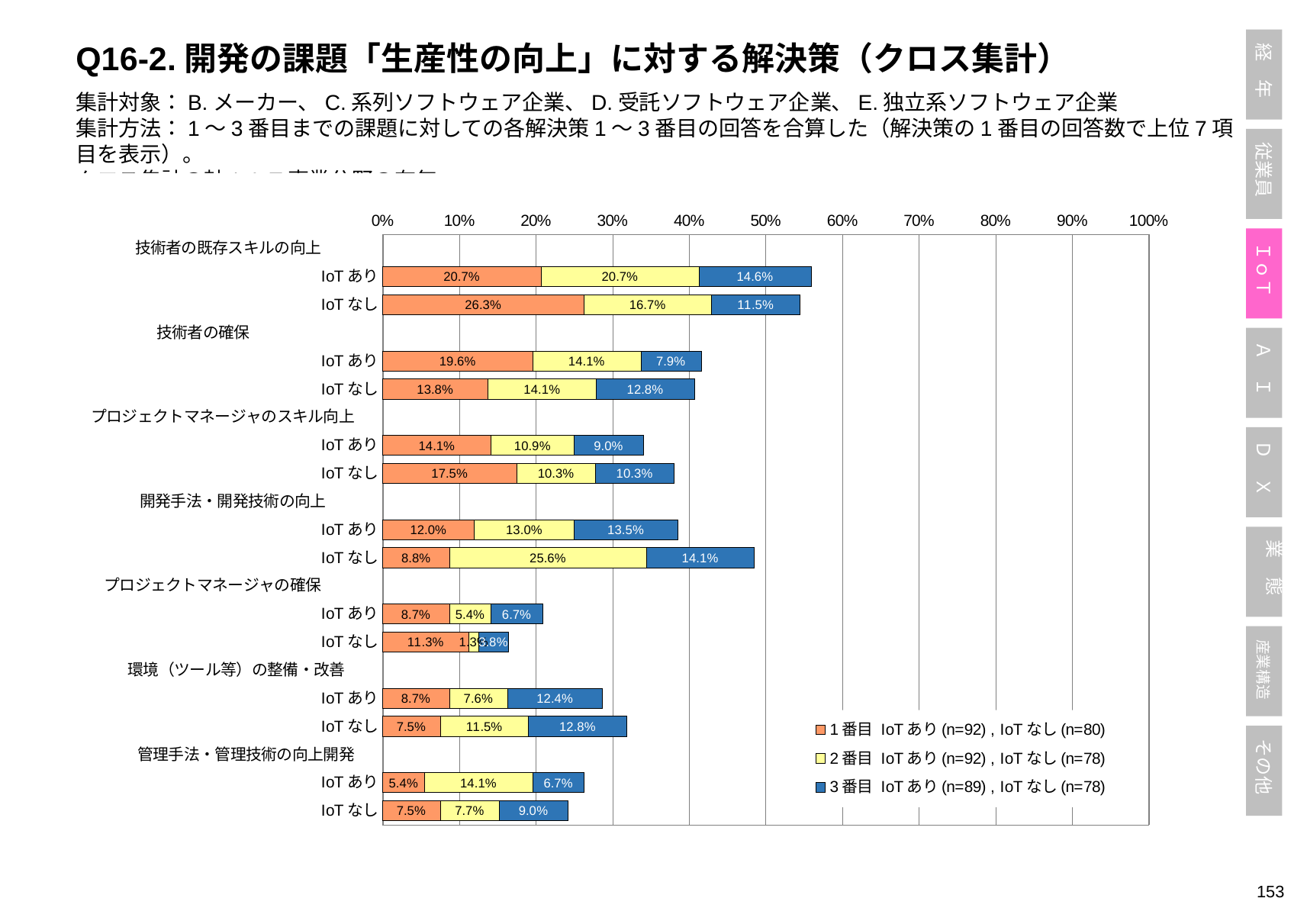

Q16-2.開発の課題「生産性の向上」に対する解決策（クロス集計）
集計対象：B.メーカー、C.系列ソフトウェア企業、D.受託ソフトウェア企業、E.独立系ソフトウェア企業
集計方法：1～3番目までの課題に対しての各解決策1～3番目の回答を合算した（解決策の1番目の回答数で上位7項目を表示）。
クロス集計の軸：IoT事業分野の有無

### Chart

| Category | 1番目 IoTあり(n=92) , IoTなし(n=80) | 2番目 IoTあり(n=92) , IoTなし(n=78) | 3番目 IoTあり(n=89) , IoTなし(n=78) |
|---|---|---|---|
| 技術者の既存スキルの向上             | None | None | None |
| IoTあり | 0.20652173913043478 | 0.20652173913043478 | 0.14606741573033707 |
| IoTなし | 0.2625 | 0.16666666666666666 | 0.11538461538461539 |
| 技術者の確保                            | None | None | None |
| IoTあり | 0.1956521739130435 | 0.14130434782608695 | 0.07865168539325842 |
| IoTなし | 0.1375 | 0.14102564102564102 | 0.1282051282051282 |
| プロジェクトマネージャのスキル向上      | None | None | None |
| IoTあり | 0.14130434782608695 | 0.10869565217391304 | 0.0898876404494382 |
| IoTなし | 0.175 | 0.10256410256410256 | 0.10256410256410256 |
| 開発手法・開発技術の向上            | None | None | None |
| IoTあり | 0.11956521739130435 | 0.13043478260869565 | 0.1348314606741573 |
| IoTなし | 0.0875 | 0.2564102564102564 | 0.14102564102564102 |
| プロジェクトマネージャの確保             | None | None | None |
| IoTあり | 0.08695652173913043 | 0.05434782608695652 | 0.06741573033707865 |
| IoTなし | 0.1125 | 0.01282051282051282 | 0.038461538461538464 |
| 環境（ツール等）の整備・改善        | None | None | None |
| IoTあり | 0.08695652173913043 | 0.07608695652173914 | 0.12359550561797752 |
| IoTなし | 0.075 | 0.11538461538461539 | 0.1282051282051282 |
| 管理手法・管理技術の向上開発      | None | None | None |
| IoTあり | 0.05434782608695652 | 0.14130434782608695 | 0.06741573033707865 |
| IoTなし | 0.075 | 0.07692307692307693 | 0.08974358974358974 |
153